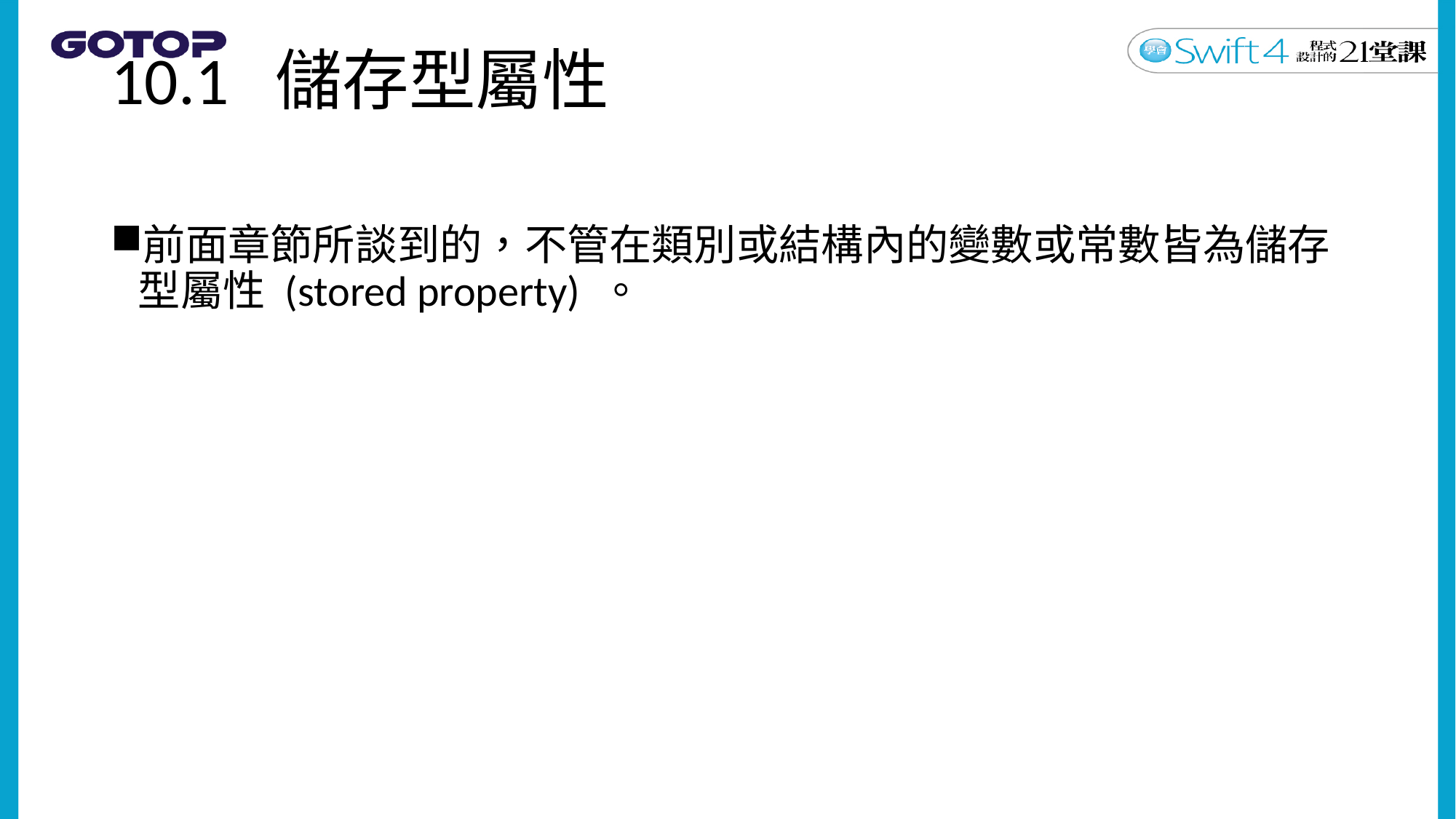

# 10.1  儲存型屬性
前面章節所談到的，不管在類別或結構內的變數或常數皆為儲存型屬性 (stored property) 。